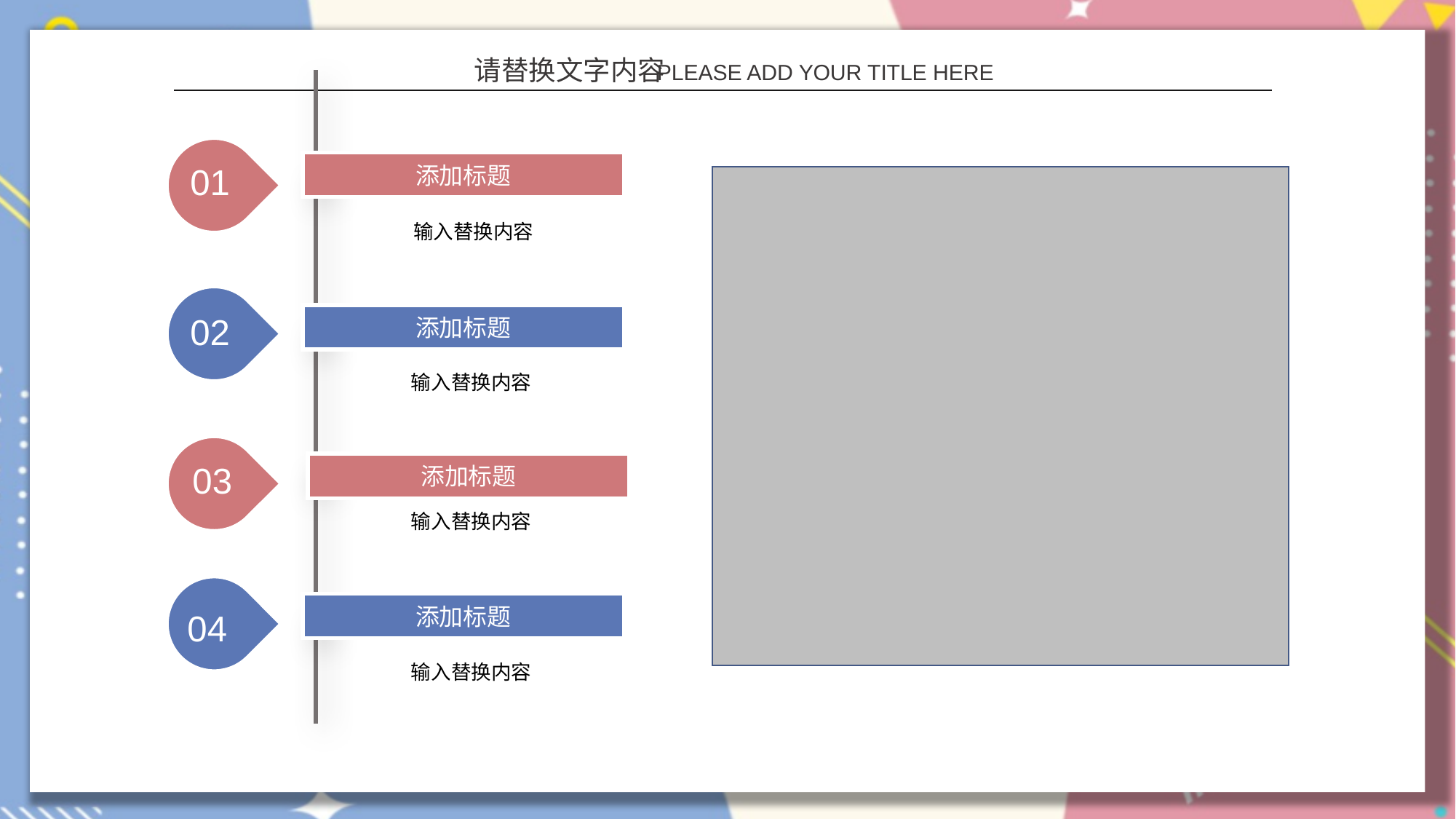

请替换文字内容
PLEASE ADD YOUR TITLE HERE

添加标题
01

输入替换内容

02
添加标题
输入替换内容

03
添加标题
输入替换内容

添加标题
04
输入替换内容